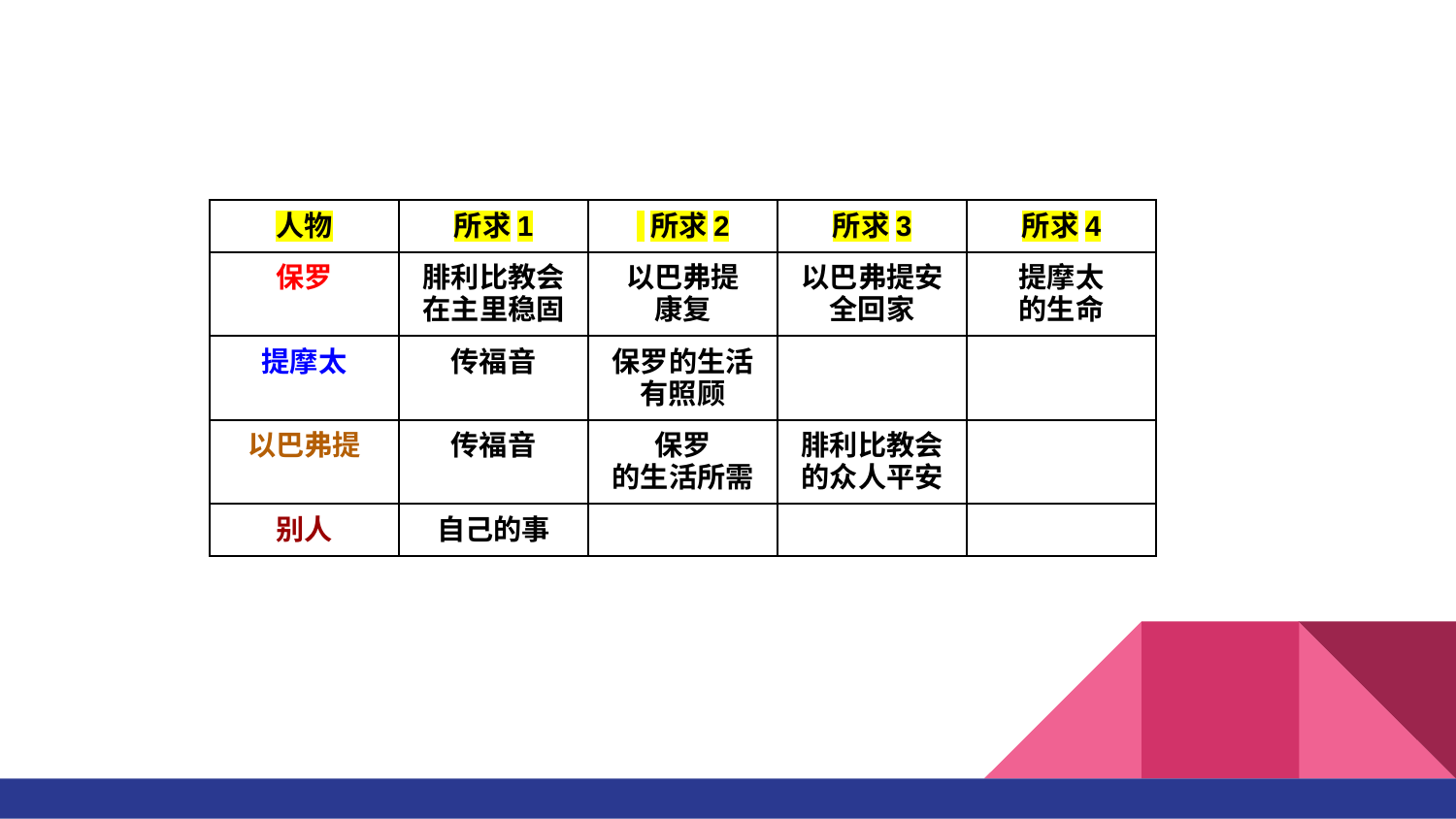

| 人物 | 所求1 | 所求2 | 所求3 | 所求4 |
| --- | --- | --- | --- | --- |
| 保罗 | 腓利比教会在主里稳固 | 以巴弗提 康复 | 以巴弗提安全回家 | 提摩太 的生命 |
| 提摩太 | 传福音 | 保罗的生活有照顾 |  |  |
| 以巴弗提 | 传福音 | 保罗 的生活所需 | 腓利比教会的众人平安 |  |
| 别人 | 自己的事 |  |  |  |